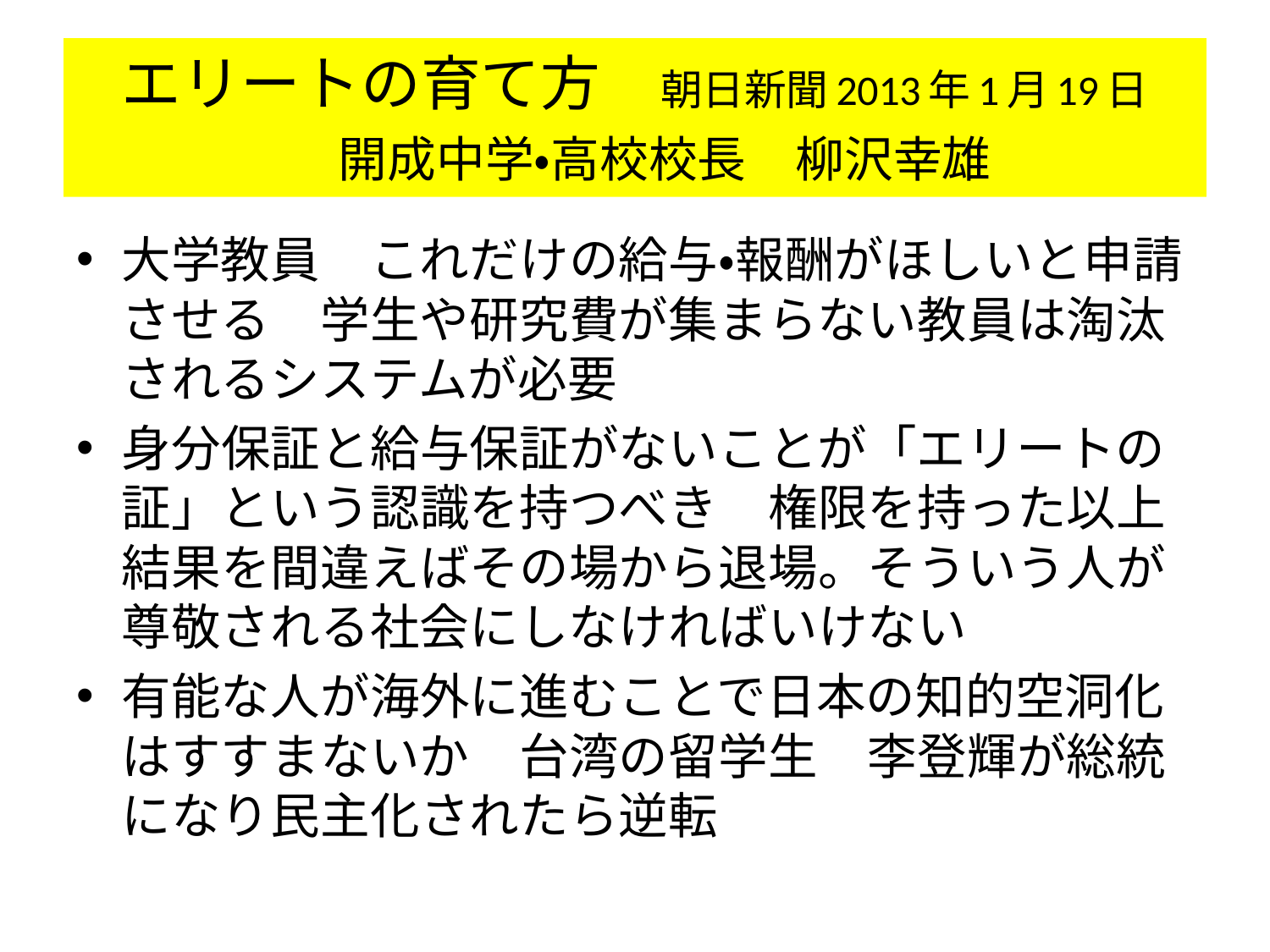

# エリートの育て方　朝日新聞2013年1月19日 　開成中学・高校校長　柳沢幸雄
大学教員　これだけの給与・報酬がほしいと申請させる　学生や研究費が集まらない教員は淘汰されるシステムが必要
身分保証と給与保証がないことが「エリートの証」という認識を持つべき　権限を持った以上結果を間違えばその場から退場。そういう人が尊敬される社会にしなければいけない
有能な人が海外に進むことで日本の知的空洞化はすすまないか　台湾の留学生　李登輝が総統になり民主化されたら逆転